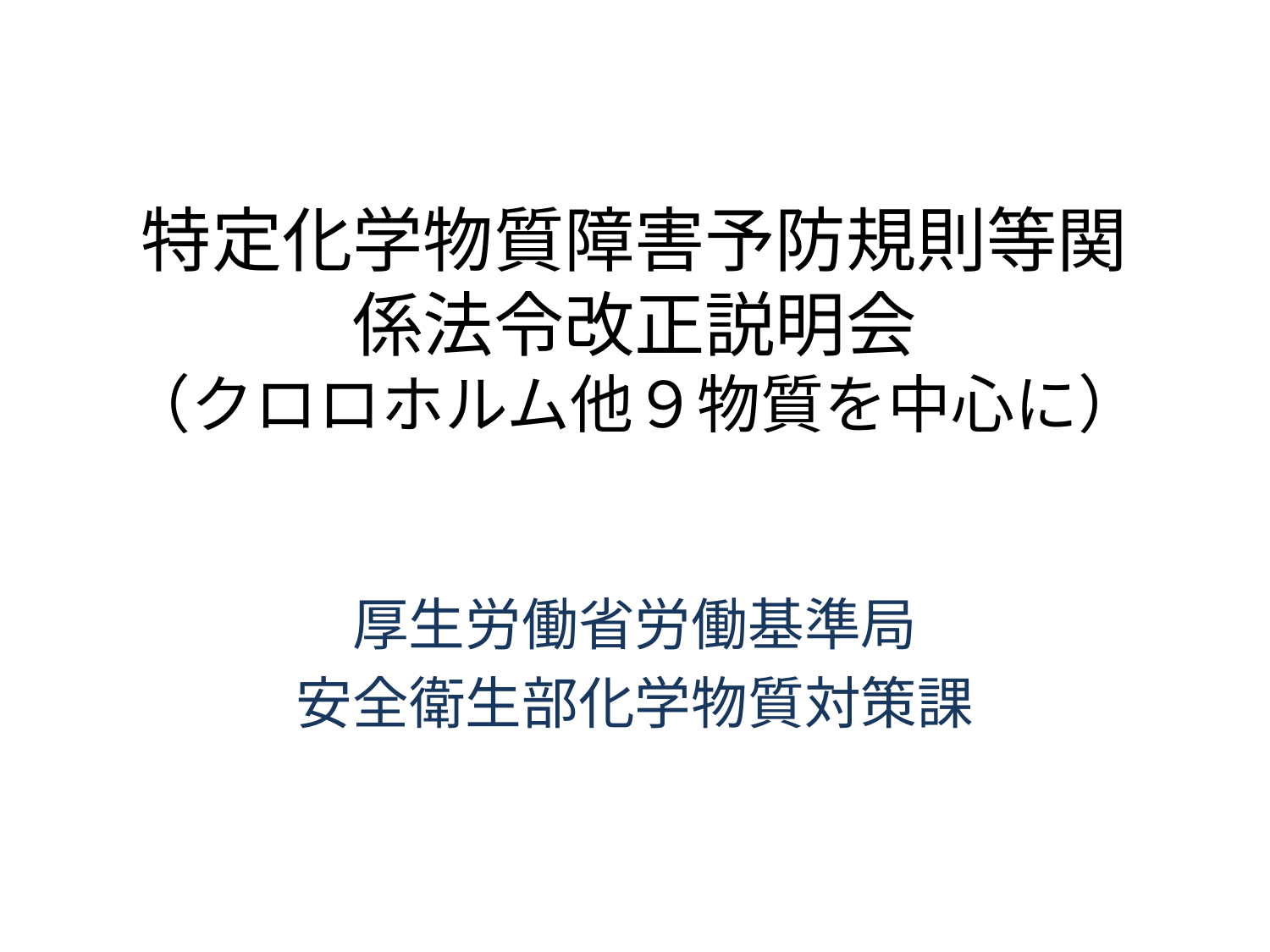

# 特定化学物質障害予防規則等関係法令改正説明会 （クロロホルム他９物質を中心に）
厚生労働省労働基準局
安全衛生部化学物質対策課